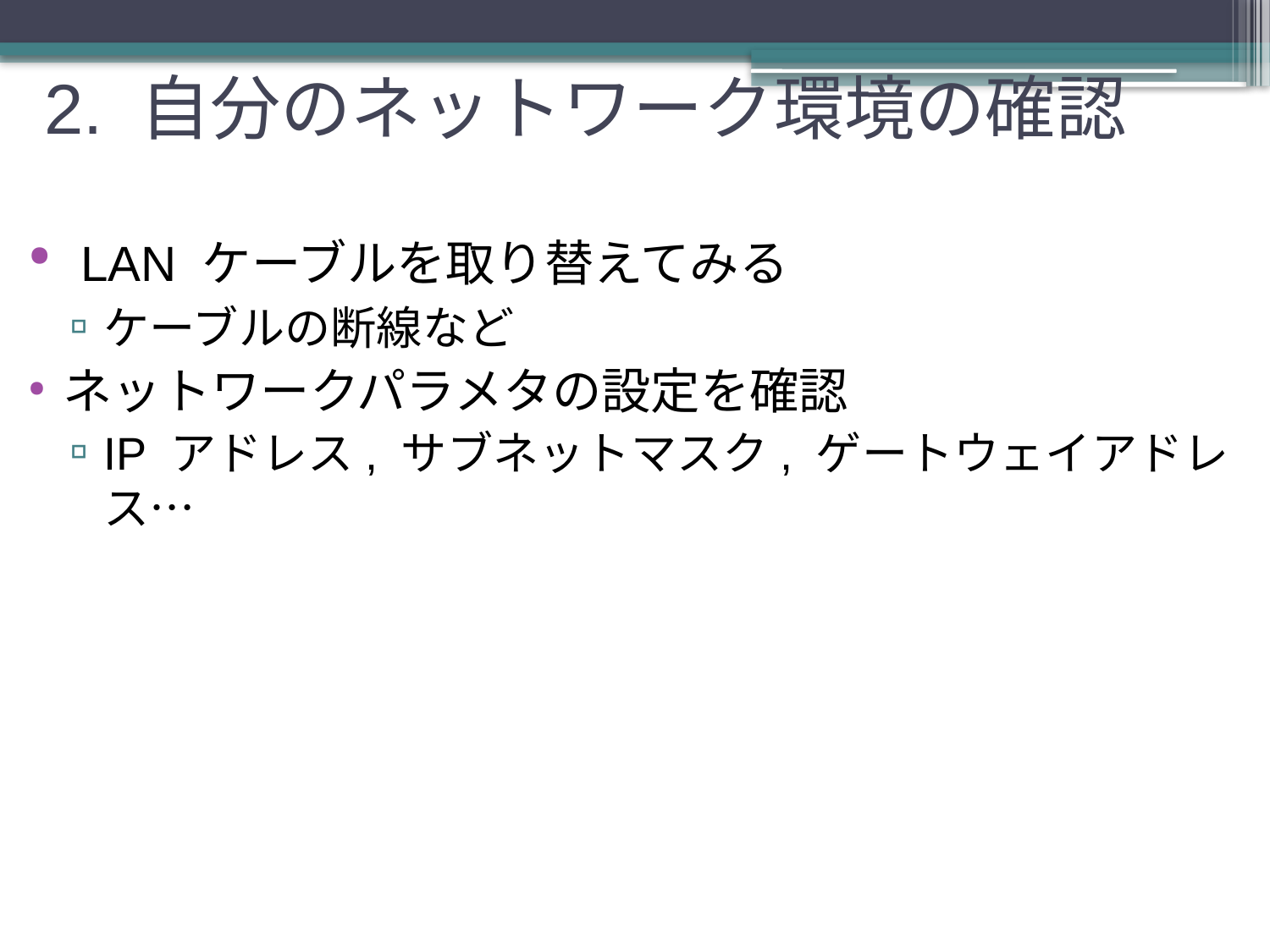

2. 自分のネットワーク環境の確認
 LAN ケーブルを取り替えてみる
ケーブルの断線など
ネットワークパラメタの設定を確認
IP アドレス, サブネットマスク, ゲートウェイアドレス…